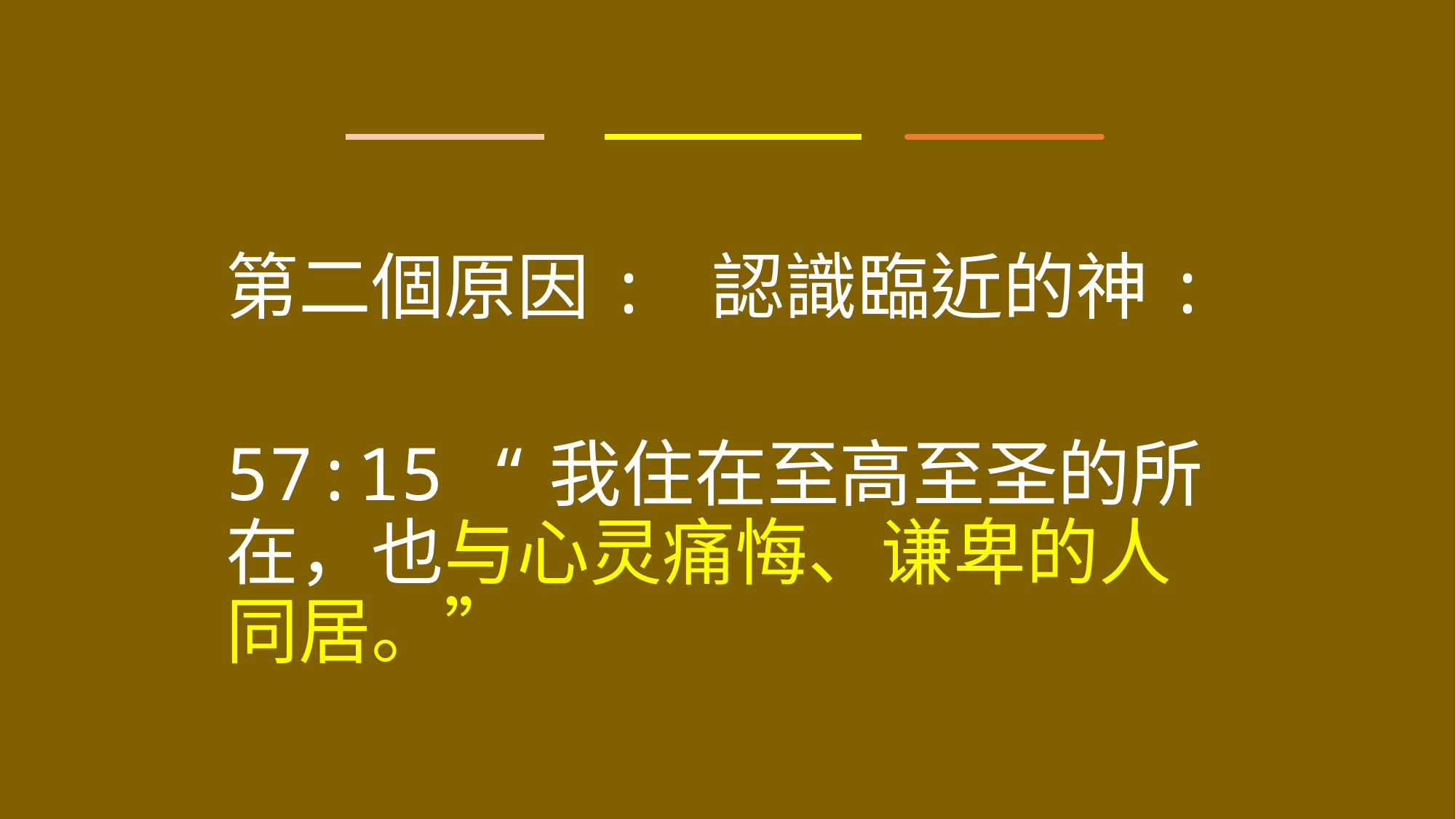

第二個原因: 認識臨近的神:

57:15 “我住在至高至圣的所在，也与心灵痛悔、谦卑的人同居。”